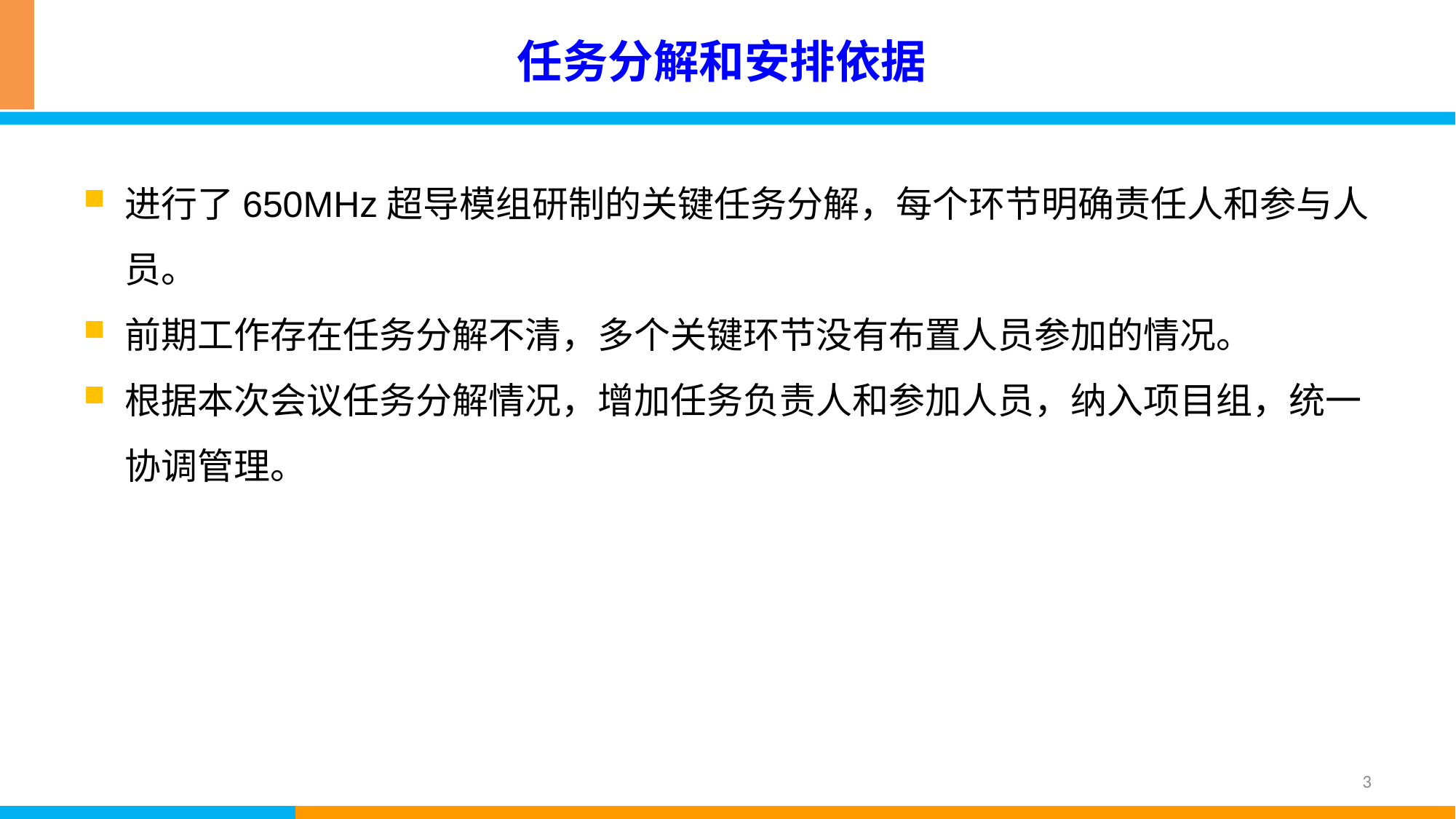

# 任务分解和安排依据
进行了650MHz超导模组研制的关键任务分解，每个环节明确责任人和参与人员。
前期工作存在任务分解不清，多个关键环节没有布置人员参加的情况。
根据本次会议任务分解情况，增加任务负责人和参加人员，纳入项目组，统一协调管理。
3